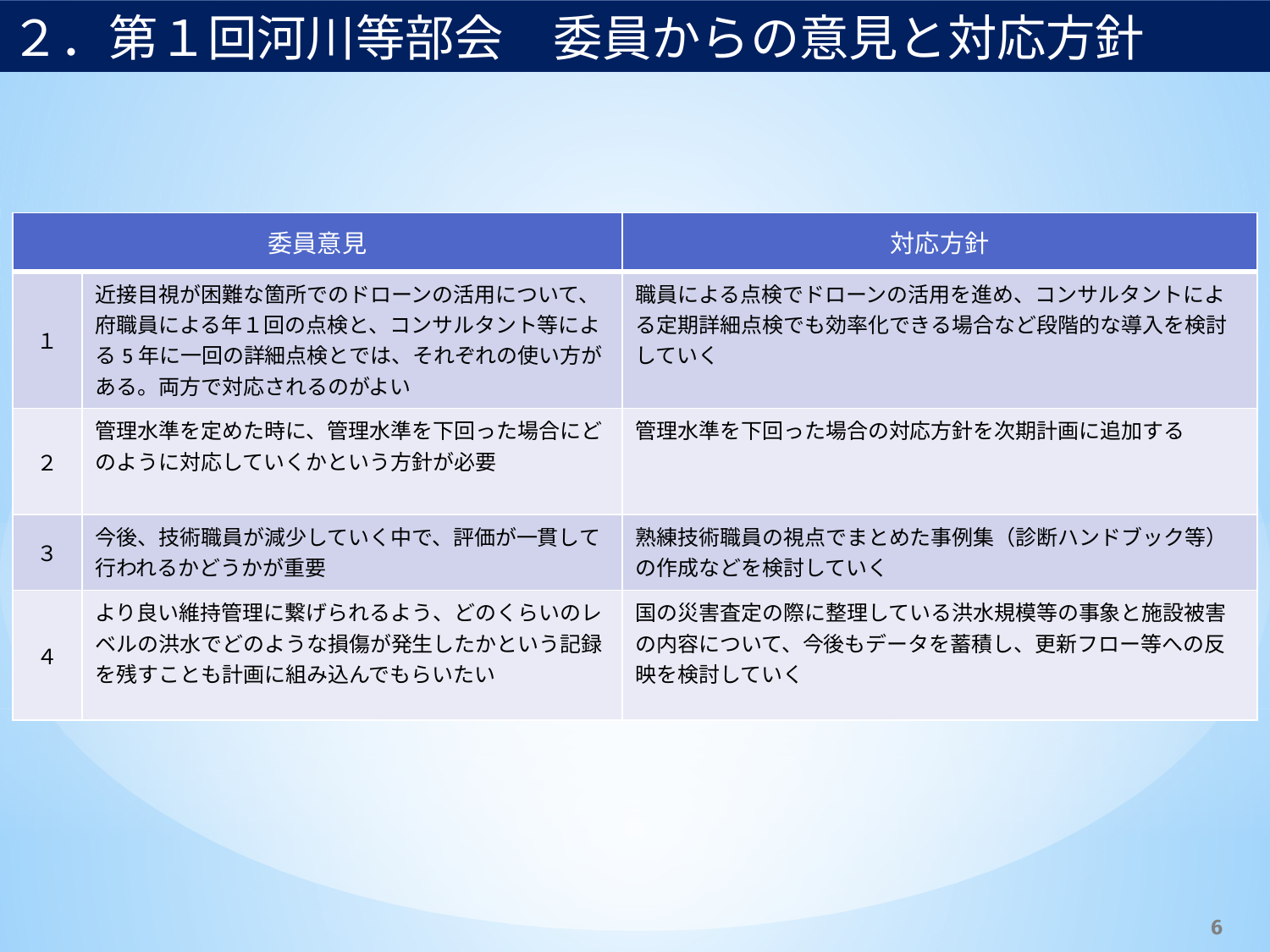

２．第１回河川等部会　委員からの意見と対応方針
| 委員意見 | 委員意見 | 対応方針 |
| --- | --- | --- |
| １ | 近接目視が困難な箇所でのドローンの活用について、府職員による年１回の点検と、コンサルタント等による5年に一回の詳細点検とでは、それぞれの使い方がある。両方で対応されるのがよい | 職員による点検でドローンの活用を進め、コンサルタントによる定期詳細点検でも効率化できる場合など段階的な導入を検討していく |
| ２ | 管理水準を定めた時に、管理水準を下回った場合にどのように対応していくかという方針が必要 | 管理水準を下回った場合の対応方針を次期計画に追加する |
| ３ | 今後、技術職員が減少していく中で、評価が一貫して行われるかどうかが重要 | 熟練技術職員の視点でまとめた事例集（診断ハンドブック等）の作成などを検討していく |
| ４ | より良い維持管理に繋げられるよう、どのくらいのレベルの洪水でどのような損傷が発生したかという記録を残すことも計画に組み込んでもらいたい | 国の災害査定の際に整理している洪水規模等の事象と施設被害の内容について、今後もデータを蓄積し、更新フロー等への反映を検討していく |
★全体検討部会で意見があれば追加
6